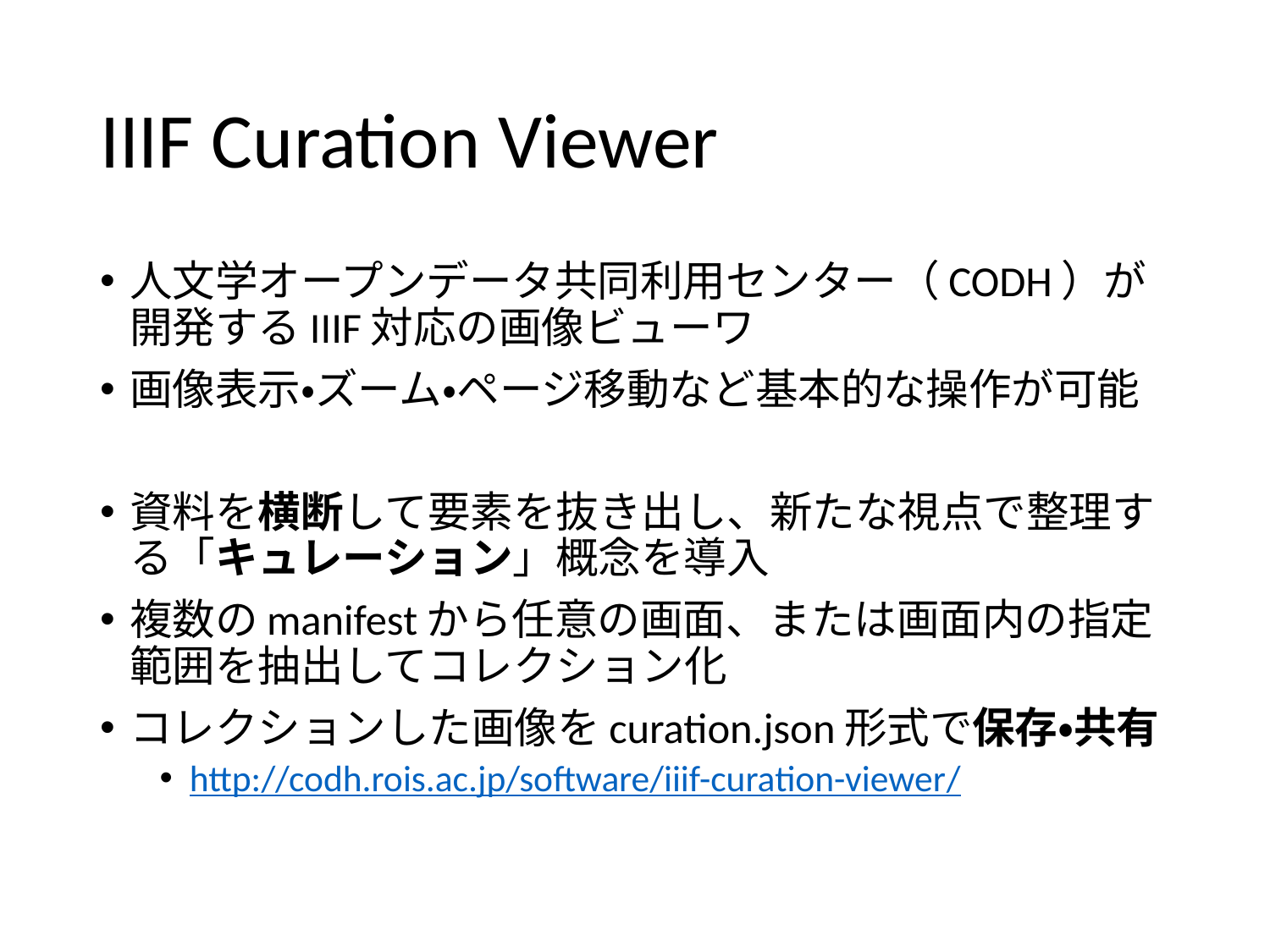

# IIIF Curation Viewer
人文学オープンデータ共同利用センター（CODH）が開発するIIIF対応の画像ビューワ
画像表示・ズーム・ページ移動など基本的な操作が可能

資料を横断して要素を抜き出し、新たな視点で整理する「キュレーション」概念を導入
複数のmanifestから任意の画面、または画面内の指定範囲を抽出してコレクション化
コレクションした画像をcuration.json形式で保存・共有
http://codh.rois.ac.jp/software/iiif-curation-viewer/